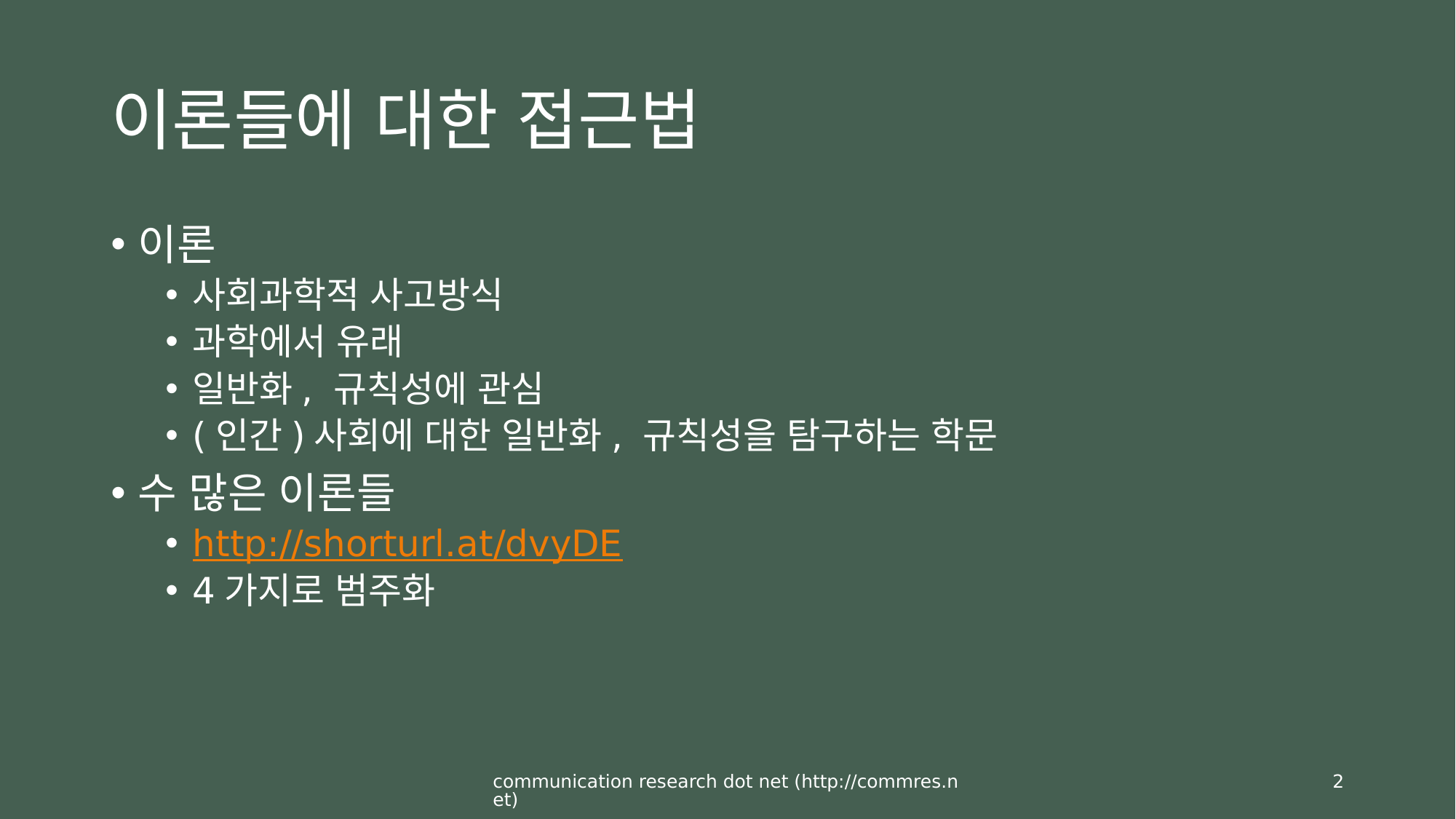

# 이론들에 대한 접근법
이론
사회과학적 사고방식
과학에서 유래
일반화, 규칙성에 관심
(인간)사회에 대한 일반화, 규칙성을 탐구하는 학문
수 많은 이론들
http://shorturl.at/dvyDE
4가지로 범주화

communication research dot net (http://commres.net)
2